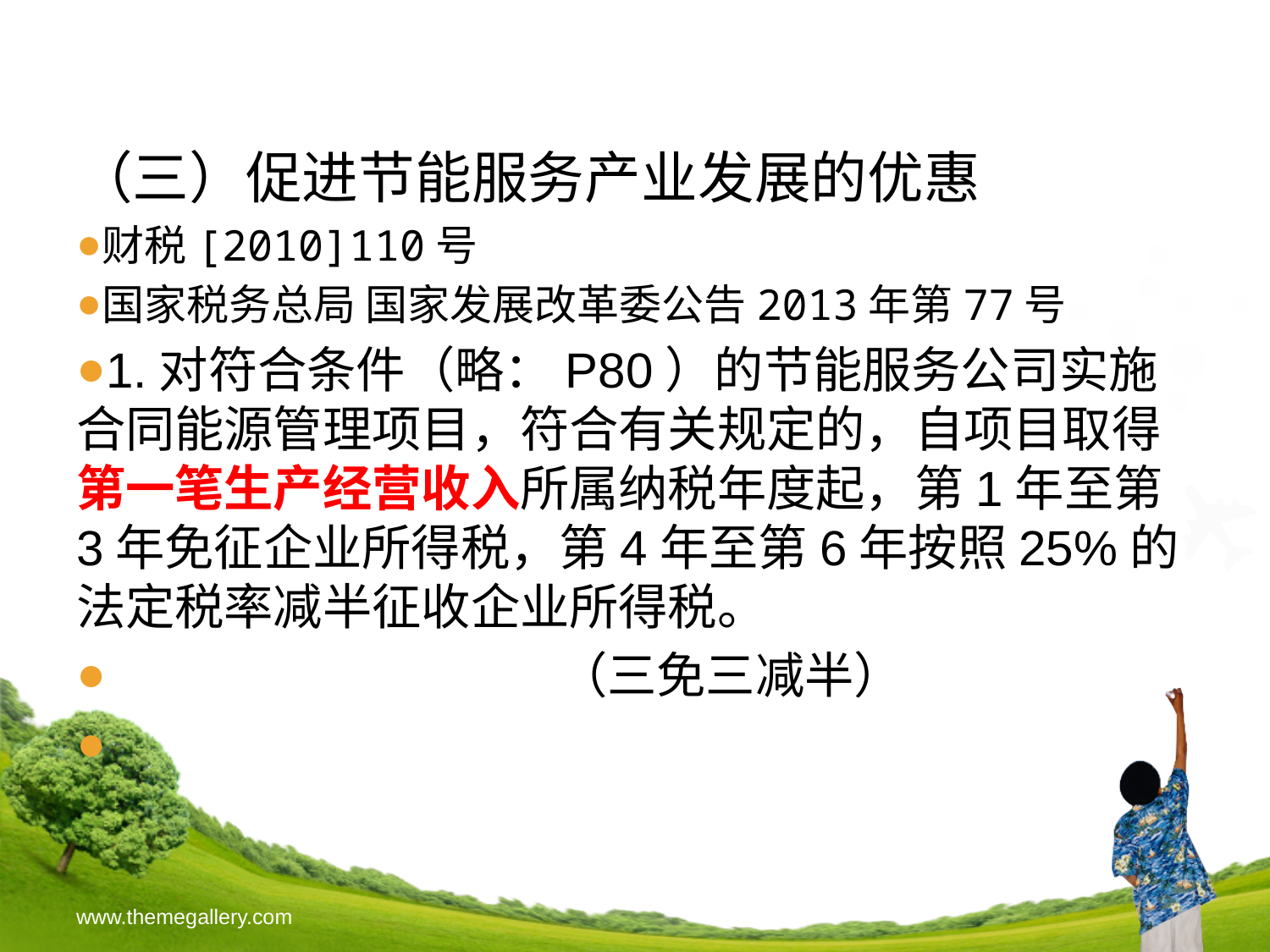

（三）促进节能服务产业发展的优惠
财税[2010]110号
国家税务总局 国家发展改革委公告2013年第77号
1.对符合条件（略：P80）的节能服务公司实施合同能源管理项目，符合有关规定的，自项目取得第一笔生产经营收入所属纳税年度起，第1年至第3年免征企业所得税，第4年至第6年按照25%的法定税率减半征收企业所得税。
                                        （三免三减半）

www.themegallery.com